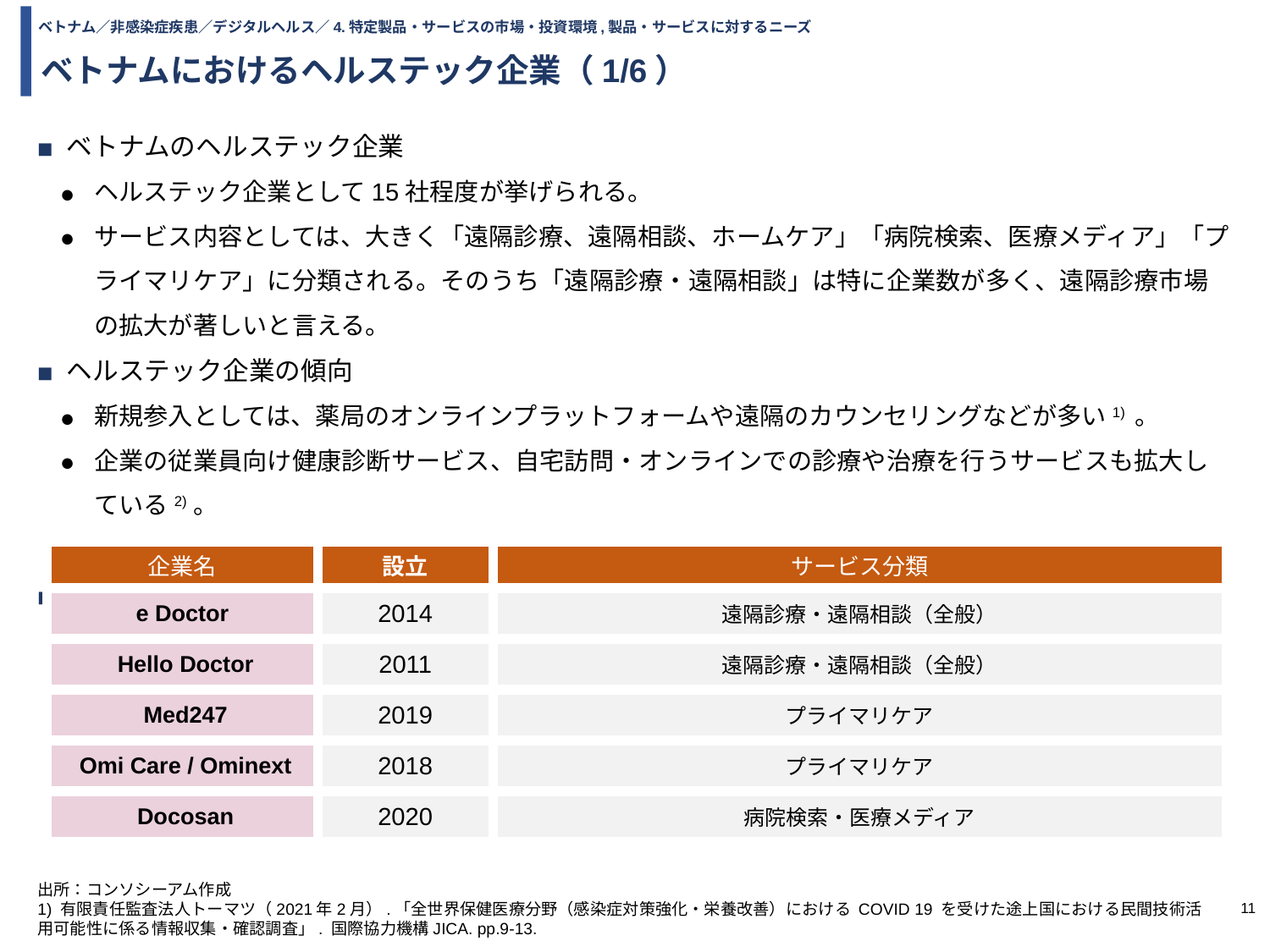

ベトナム／非感染症疾患／デジタルヘルス／4.特定製品・サービスの市場・投資環境,製品・サービスに対するニーズ
# ベトナムにおけるヘルステック企業（1/6）

ベトナムのヘルステック企業
ヘルステック企業として15社程度が挙げられる。
サービス内容としては、大きく「遠隔診療、遠隔相談、ホームケア」「病院検索、医療メディア」「プライマリケア」に分類される。そのうち「遠隔診療・遠隔相談」は特に企業数が多く、遠隔診療市場の拡大が著しいと言える。
ヘルステック企業の傾向
新規参入としては、薬局のオンラインプラットフォームや遠隔のカウンセリングなどが多い1) 。
企業の従業員向け健康診断サービス、自宅訪問・オンラインでの診療や治療を行うサービスも拡大している2)。

ヘルステック企業

| 企業名 | 設立 | サービス分類 |
| --- | --- | --- |
| e Doctor | 2014 | 遠隔診療・遠隔相談（全般） |
| Hello Doctor | 2011 | 遠隔診療・遠隔相談（全般） |
| Med247 | 2019 | プライマリケア |
| Omi Care / Ominext | 2018 | プライマリケア |
| Docosan | 2020 | 病院検索・医療メディア |
出所：コンソシーアム作成
1) 有限責任監査法人トーマツ（2021年2月）.「全世界保健医療分野（感染症対策強化・栄養改善）における COVID 19 を受けた途上国における民間技術活用可能性に係る情報収集・確認調査」. 国際協力機構JICA. pp.9-13.
11